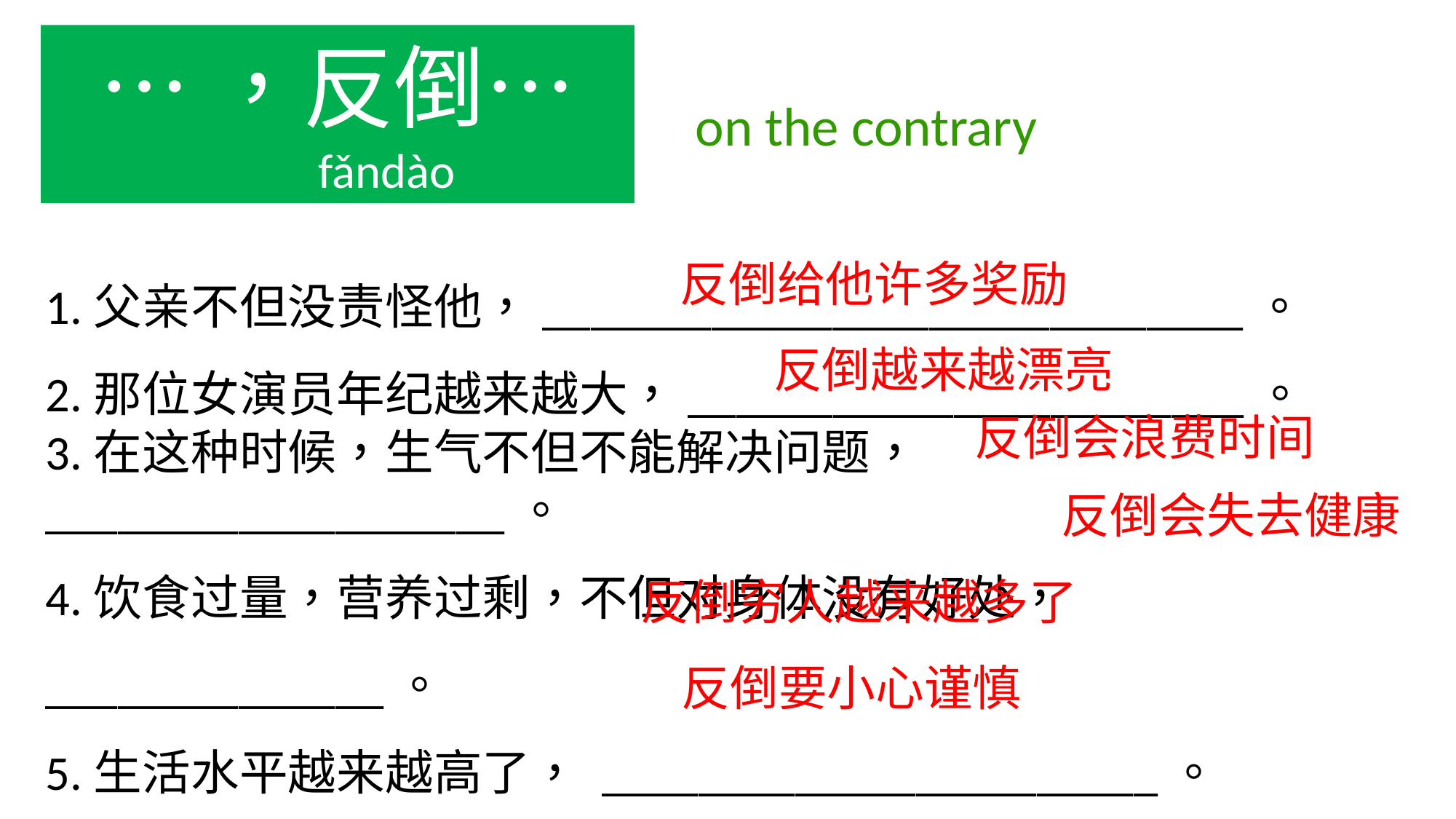

…，反倒…
         fǎndào
on the contrary
1.父亲不但没责怪他，_____________________________。
2.那位女演员年纪越来越大，_______________________。
3.在这种时候，生气不但不能解决问题， ___________________。
4.饮食过量，营养过剩，不但对身体没有好处， ______________。
5.生活水平越来越高了， _______________________。
6.在这种危险的处境中，_______________________。
反倒给他许多奖励
反倒越来越漂亮
反倒会浪费时间
反倒会失去健康
反倒穷人越来越多了
反倒要小心谨慎